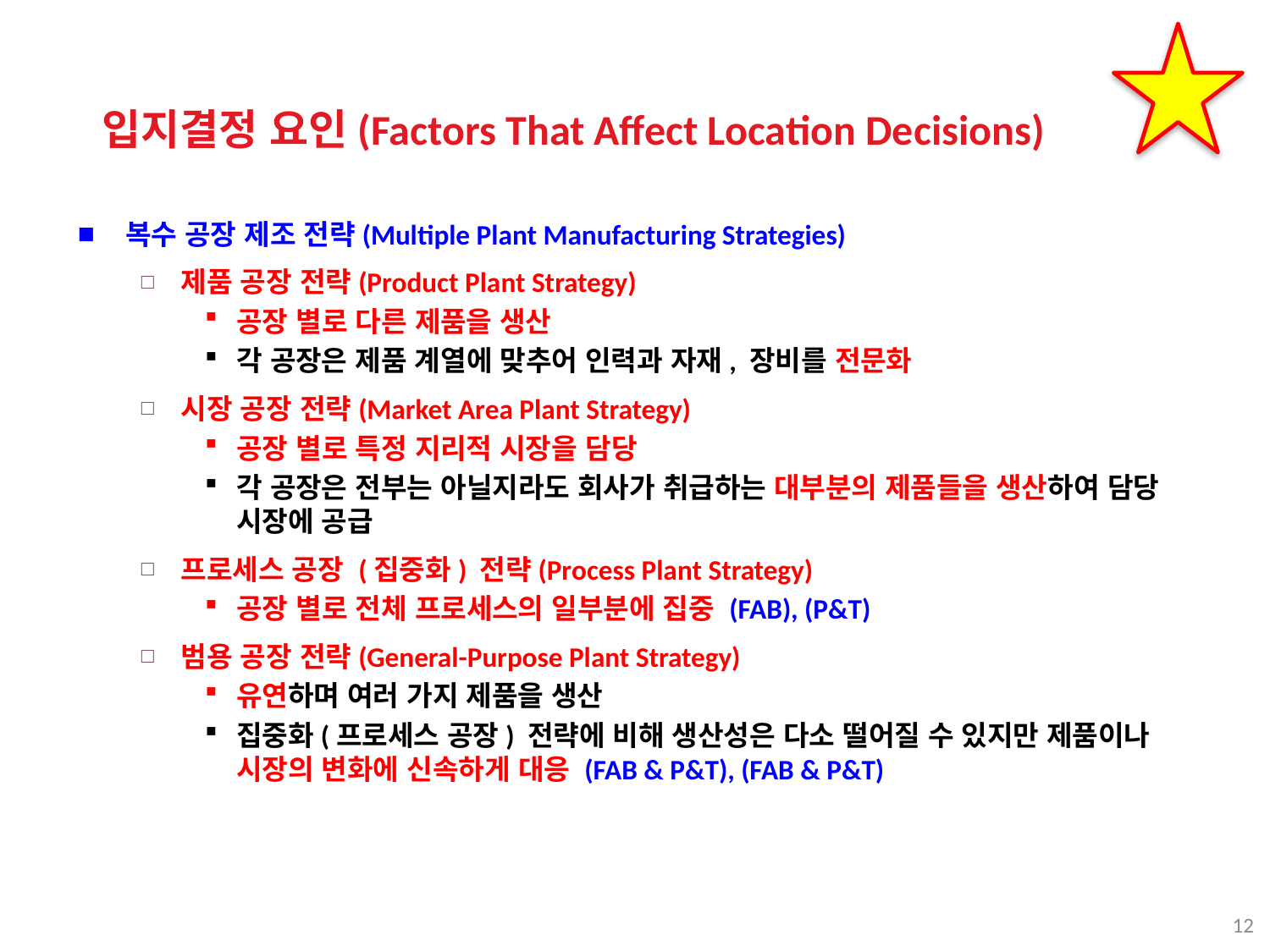

입지결정 요인(Factors That Affect Location Decisions)
복수 공장 제조 전략(Multiple Plant Manufacturing Strategies)
제품 공장 전략(Product Plant Strategy)
공장 별로 다른 제품을 생산
각 공장은 제품 계열에 맞추어 인력과 자재, 장비를 전문화
시장 공장 전략(Market Area Plant Strategy)
공장 별로 특정 지리적 시장을 담당
각 공장은 전부는 아닐지라도 회사가 취급하는 대부분의 제품들을 생산하여 담당 시장에 공급
프로세스 공장 (집중화) 전략(Process Plant Strategy)
공장 별로 전체 프로세스의 일부분에 집중 (FAB), (P&T)
범용 공장 전략(General-Purpose Plant Strategy)
유연하며 여러 가지 제품을 생산
집중화(프로세스 공장) 전략에 비해 생산성은 다소 떨어질 수 있지만 제품이나 시장의 변화에 신속하게 대응 (FAB & P&T), (FAB & P&T)

12